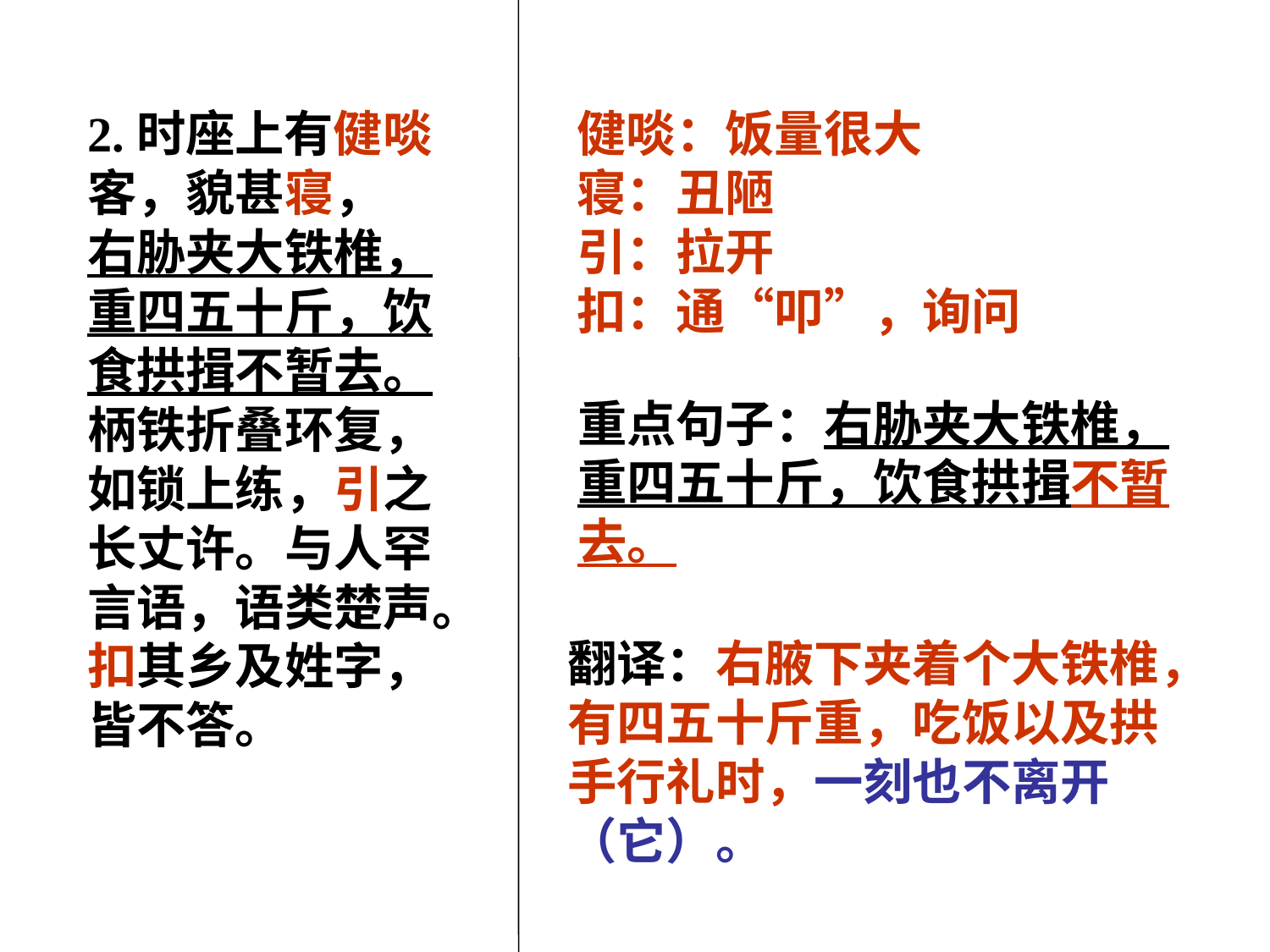

2.时座上有健啖客，貌甚寝，    右胁夹大铁椎，重四五十斤，饮食拱揖不暂去。柄铁折叠环复，如锁上练，引之长丈许。与人罕言语，语类楚声。扣其乡及姓字，皆不答。

健啖：饭量很大
寝：丑陋
引：拉开
扣：通“叩”，询问
重点句子：右胁夹大铁椎，重四五十斤，饮食拱揖不暂去。
翻译：右腋下夹着个大铁椎，有四五十斤重，吃饭以及拱手行礼时，一刻也不离开（它）。